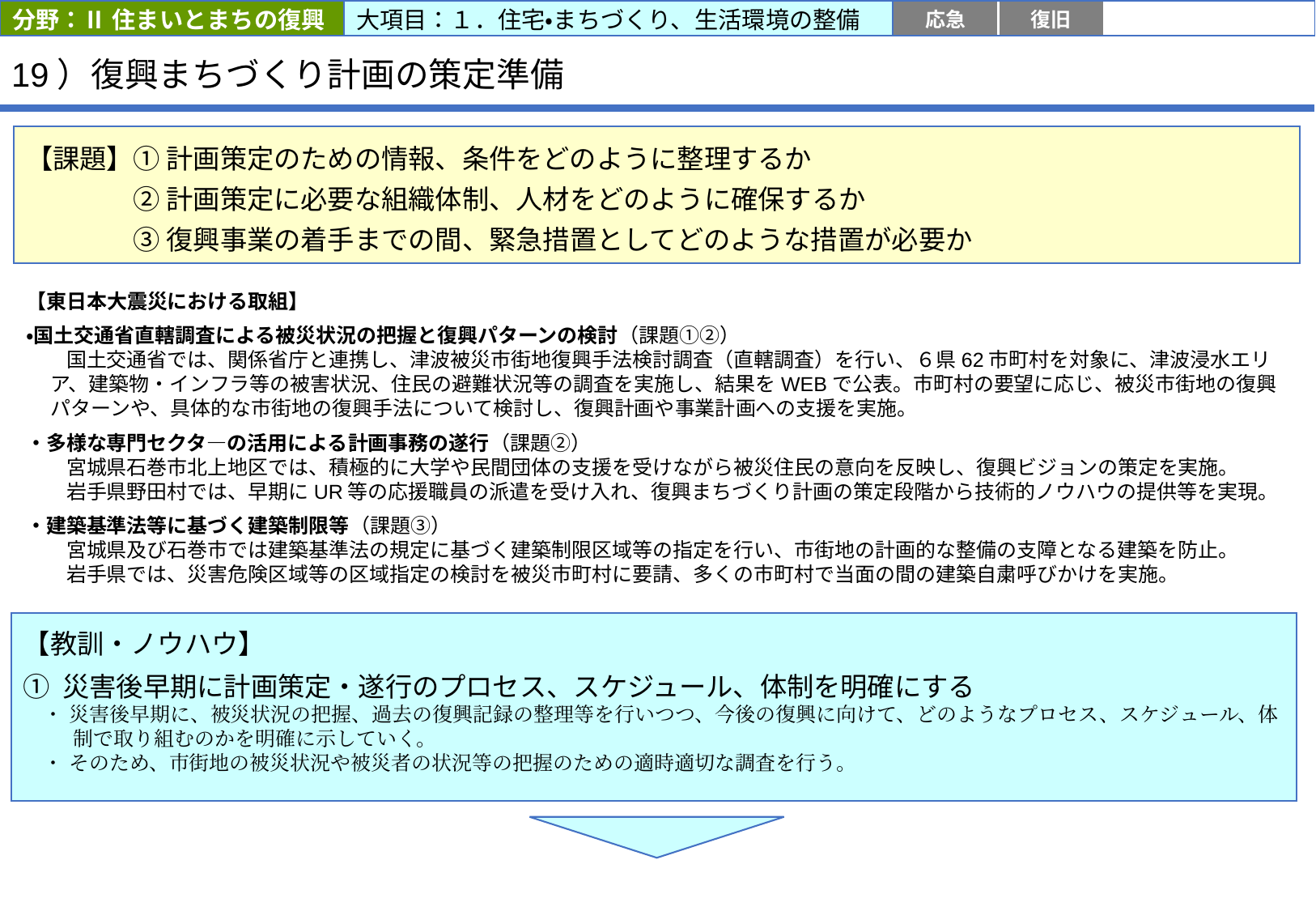

分野：Ⅱ 住まいとまちの復興
大項目：１．住宅・まちづくり、生活環境の整備
応急
復旧
復興前期
復興後期

# 19）復興まちづくり計画の策定準備
【課題】① 計画策定のための情報、条件をどのように整理するか
　　　　② 計画策定に必要な組織体制、人材をどのように確保するか
　　　　③ 復興事業の着手までの間、緊急措置としてどのような措置が必要か
【東日本大震災における取組】
・国土交通省直轄調査による被災状況の把握と復興パターンの検討（課題①②）
　　国土交通省では、関係省庁と連携し、津波被災市街地復興手法検討調査（直轄調査）を行い、６県62市町村を対象に、津波浸水エリア、建築物・インフラ等の被害状況、住民の避難状況等の調査を実施し、結果をWEBで公表。市町村の要望に応じ、被災市街地の復興パターンや、具体的な市街地の復興手法について検討し、復興計画や事業計画への支援を実施。
・多様な専門セクタ―の活用による計画事務の遂行（課題②）
　　宮城県石巻市北上地区では、積極的に大学や民間団体の支援を受けながら被災住民の意向を反映し、復興ビジョンの策定を実施。
　　岩手県野田村では、早期にUR等の応援職員の派遣を受け入れ、復興まちづくり計画の策定段階から技術的ノウハウの提供等を実現。
・建築基準法等に基づく建築制限等（課題③）
　　宮城県及び石巻市では建築基準法の規定に基づく建築制限区域等の指定を行い、市街地の計画的な整備の支障となる建築を防止。
　　岩手県では、災害危険区域等の区域指定の検討を被災市町村に要請、多くの市町村で当面の間の建築自粛呼びかけを実施。
【教訓・ノウハウ】
① 災害後早期に計画策定・遂行のプロセス、スケジュール、体制を明確にする
　・ 災害後早期に、被災状況の把握、過去の復興記録の整理等を行いつつ、今後の復興に向けて、どのようなプロセス、スケジュール、体制で取り組むのかを明確に示していく。
　・ そのため、市街地の被災状況や被災者の状況等の把握のための適時適切な調査を行う。